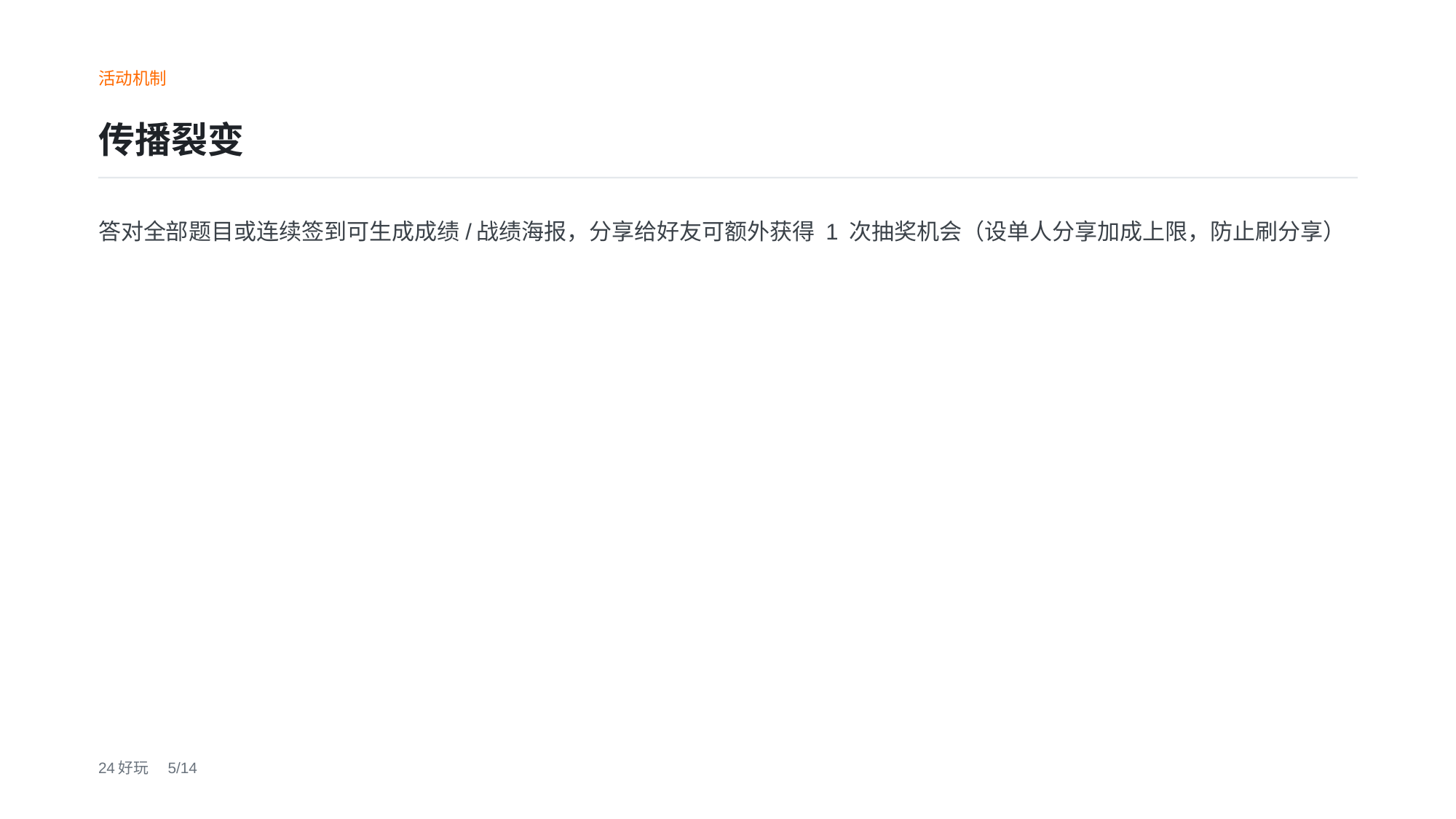

活动机制
传播裂变

答对全部题目或连续签到可生成成绩/战绩海报，分享给好友可额外获得 1 次抽奖机会（设单人分享加成上限，防止刷分享）
24好玩　5/14